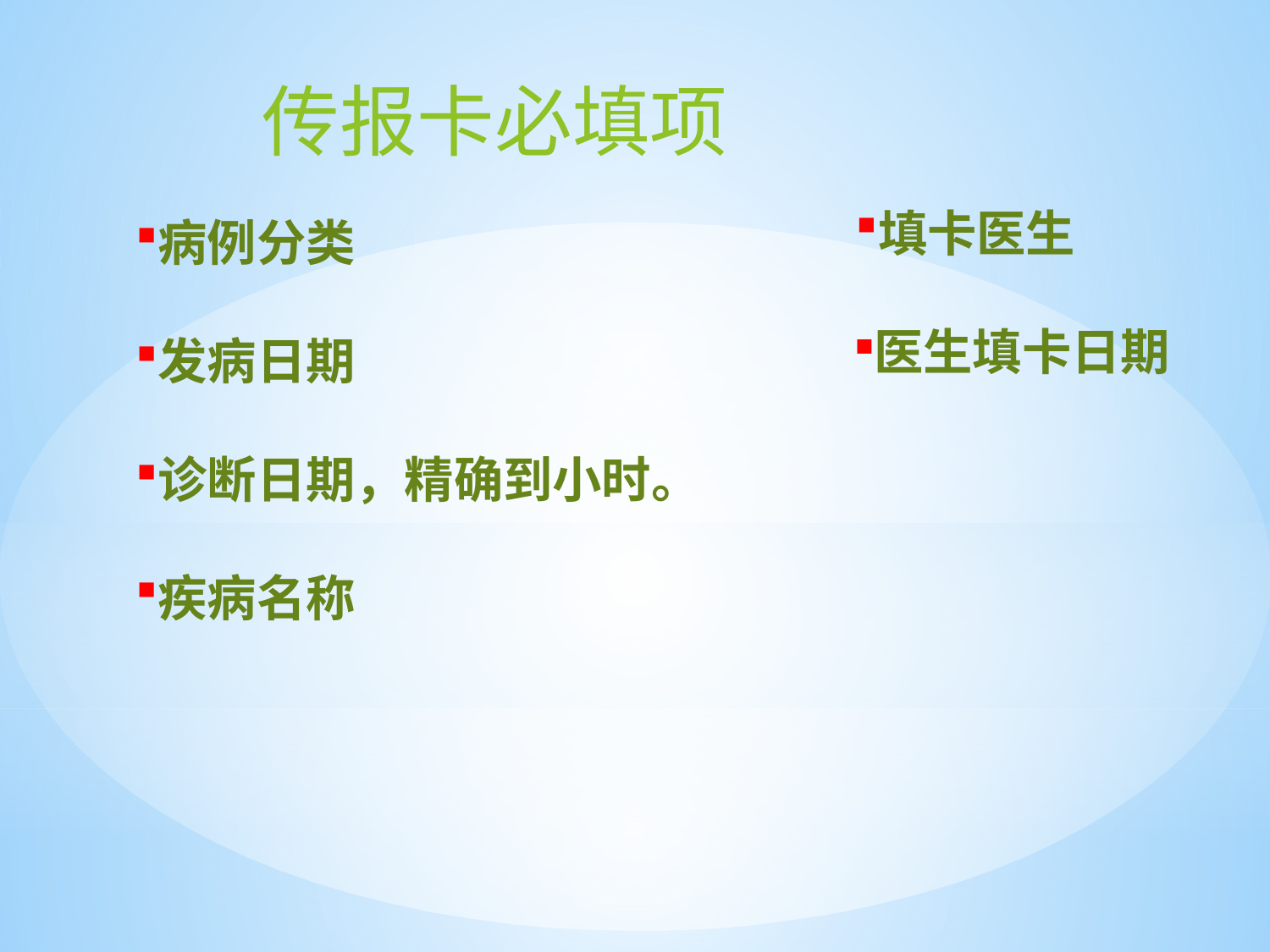

传报卡必填项
填卡医生
医生填卡日期
病例分类
发病日期
诊断日期，精确到小时。
疾病名称